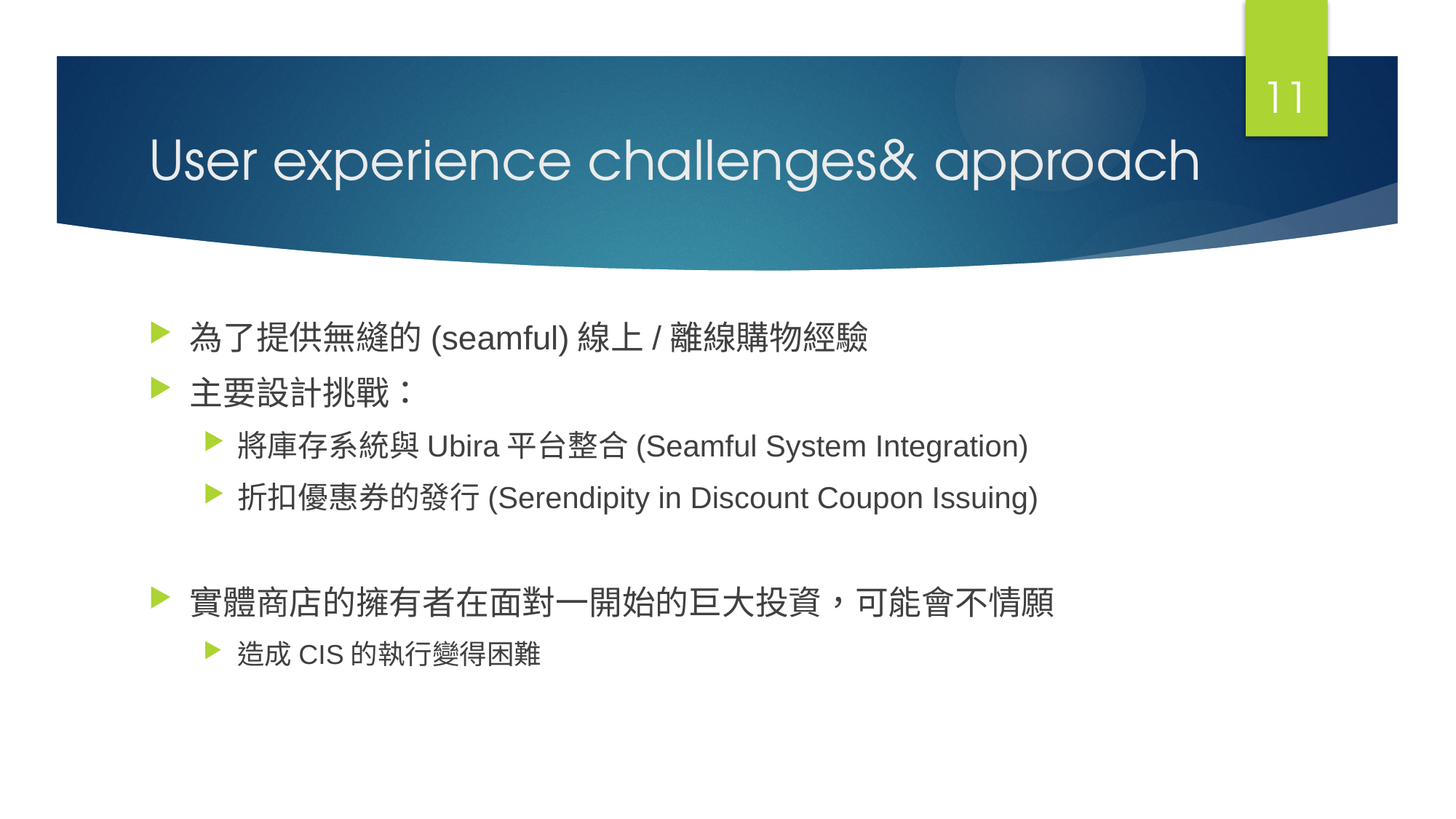

11
# User experience challenges& approach
為了提供無縫的(seamful)線上/離線購物經驗
主要設計挑戰：
將庫存系統與Ubira平台整合(Seamful System Integration)
折扣優惠券的發行(Serendipity in Discount Coupon Issuing)

實體商店的擁有者在面對一開始的巨大投資，可能會不情願
造成CIS的執行變得困難